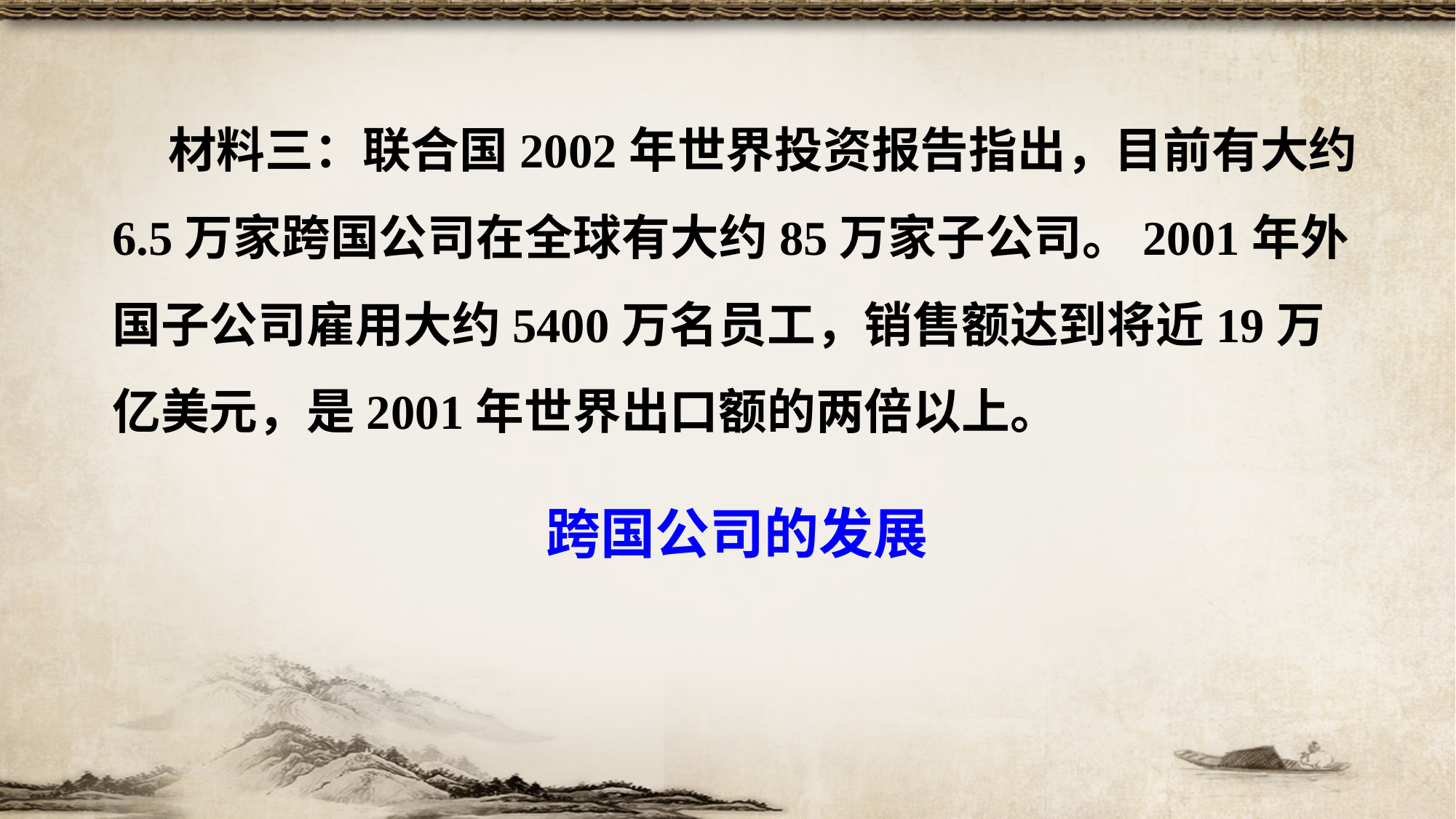

材料三：联合国2002年世界投资报告指出，目前有大约6.5万家跨国公司在全球有大约85万家子公司。2001年外国子公司雇用大约5400万名员工，销售额达到将近19万亿美元，是2001年世界出口额的两倍以上。
跨国公司的发展